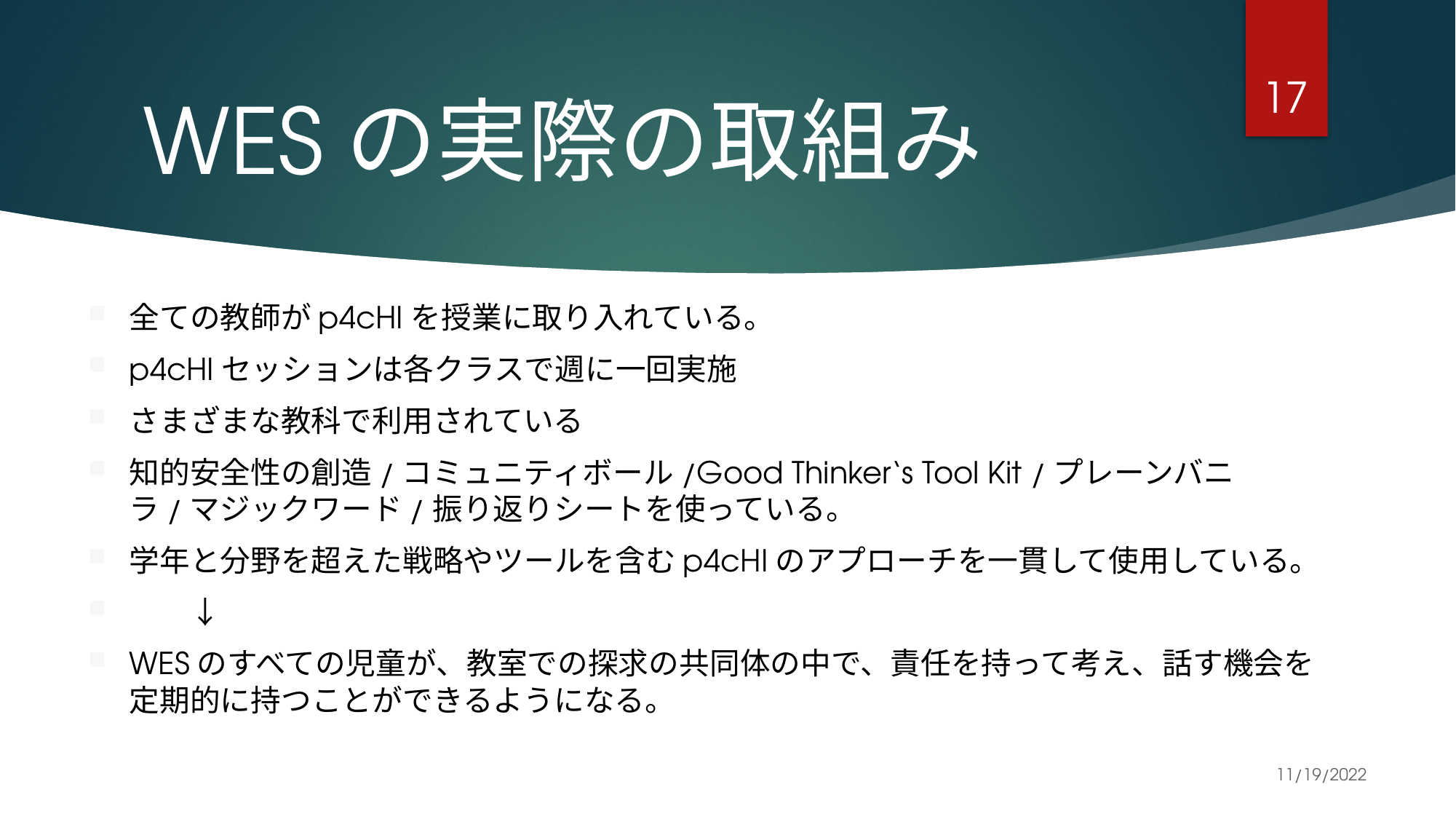

17
# WESの実際の取組み

全ての教師がp4cHIを授業に取り入れている。
p4cHIセッションは各クラスで週に一回実施
さまざまな教科で利用されている
知的安全性の創造/コミュニティボール/Good Thinker‘s Tool Kit /プレーンバニラ/マジックワード/振り返りシートを使っている。
学年と分野を超えた戦略やツールを含むp4cHIのアプローチを一貫して使用している。
　　↓
WESのすべての児童が、教室での探求の共同体の中で、責任を持って考え、話す機会を定期的に持つことができるようになる。

11/19/2022